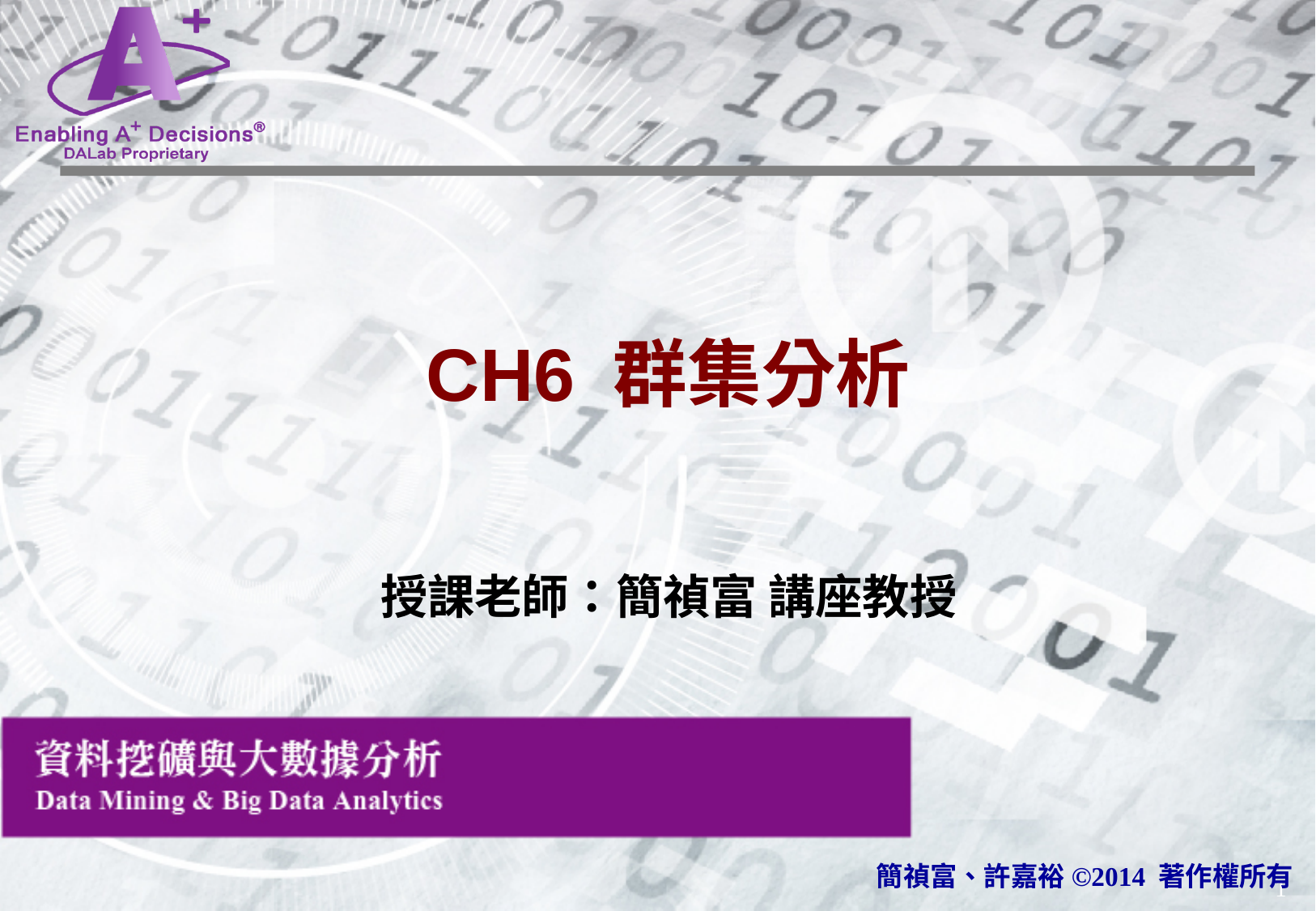

# CH6 群集分析
授課老師：簡禎富 講座教授
簡禎富、許嘉裕©2014 著作權所有
1